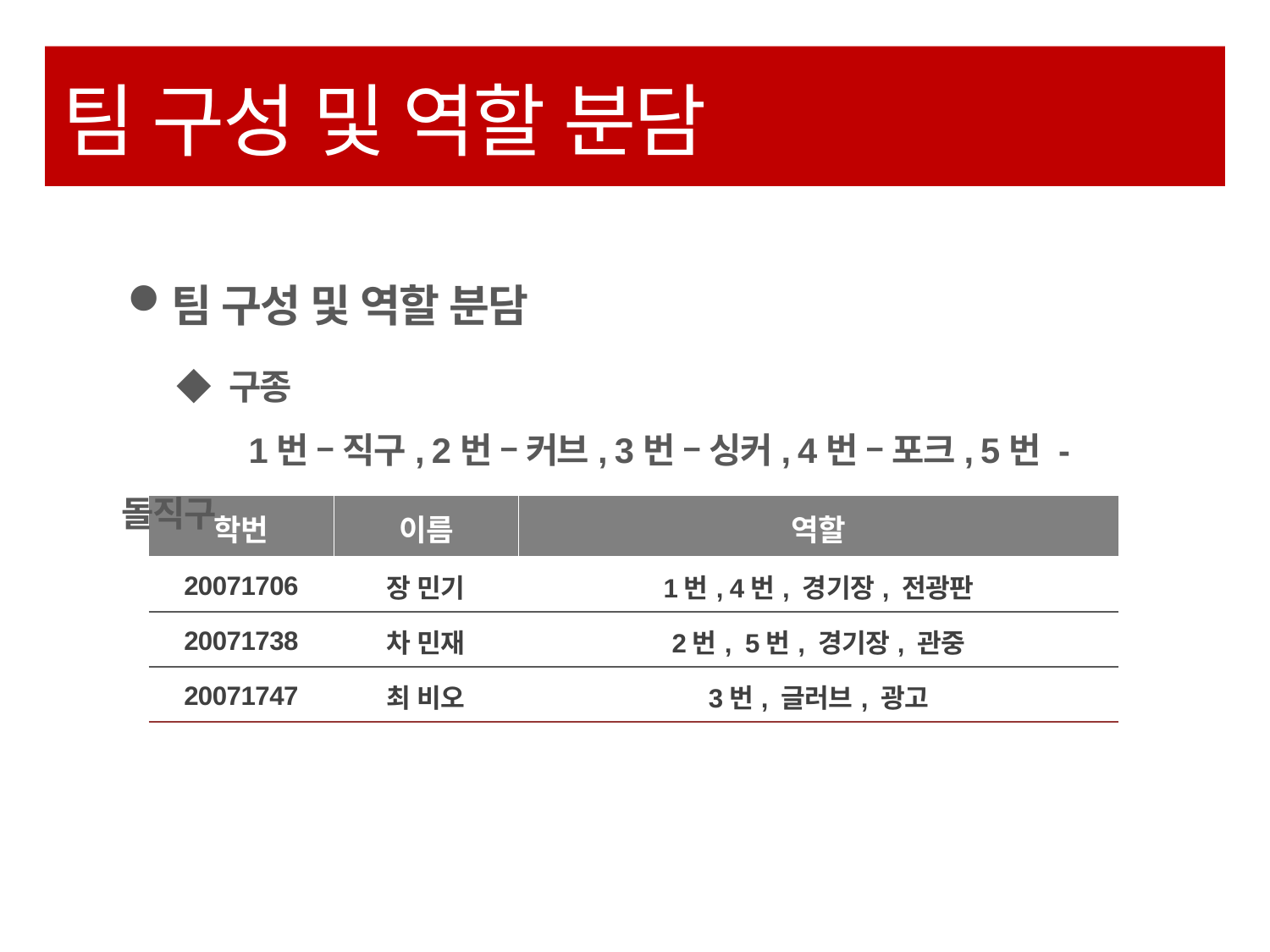

# 팀 구성 및 역할 분담
팀 구성 및 역할 분담
        ◆ 구종
	1번 – 직구, 2번 – 커브, 3번 – 싱커, 4번 – 포크, 5번 - 돌직구
| 학번 | 이름 | 역할 |
| --- | --- | --- |
| 20071706 | 장 민기 | 1번, 4번, 경기장, 전광판 |
| 20071738 | 차 민재 | 2번, 5번, 경기장, 관중 |
| 20071747 | 최 비오 | 3번, 글러브, 광고 |